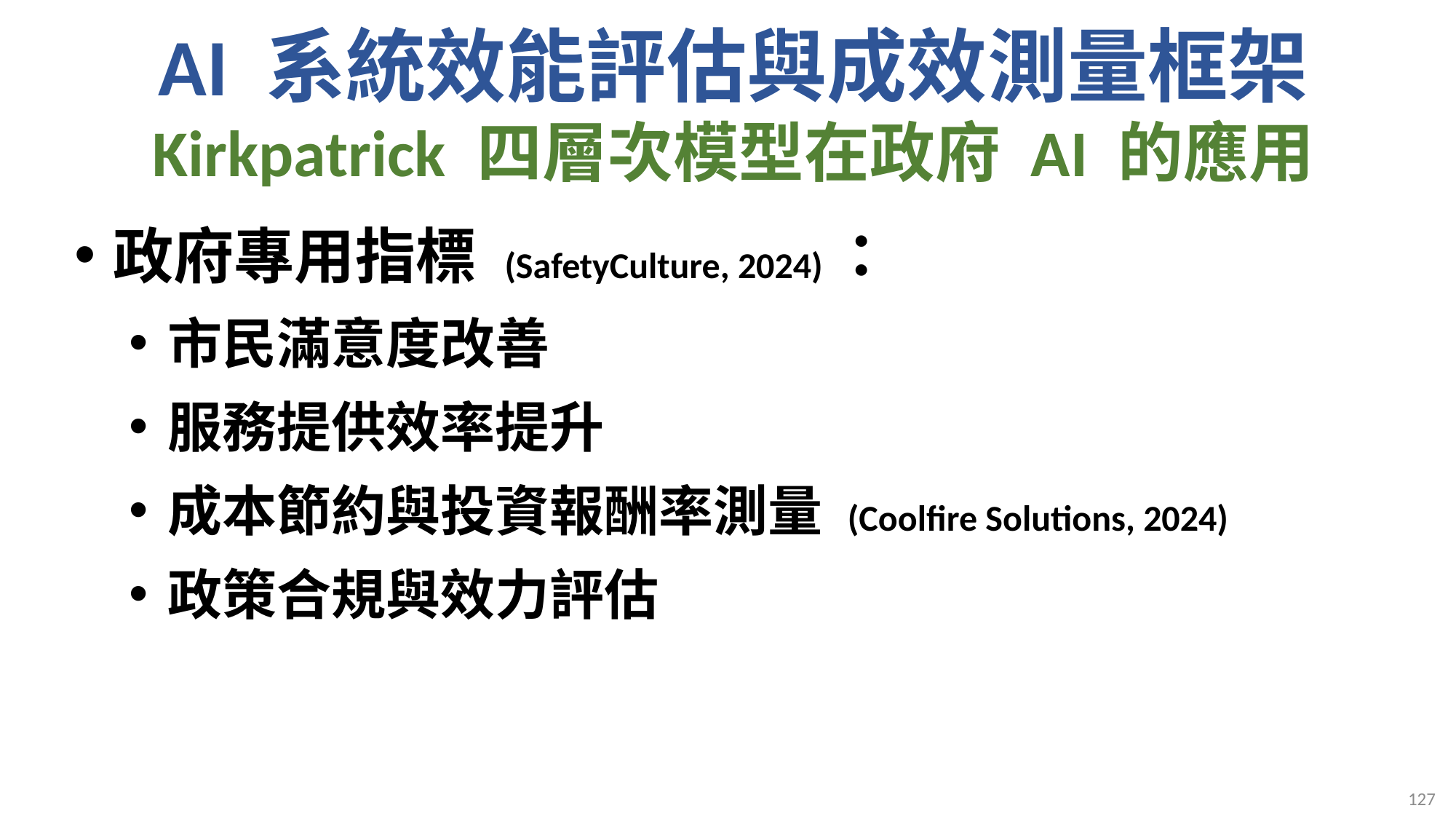

# AI 系統效能評估與成效測量框架 Kirkpatrick 四層次模型在政府 AI 的應用
政府專用指標 (SafetyCulture, 2024)：
市民滿意度改善
服務提供效率提升
成本節約與投資報酬率測量 (Coolfire Solutions, 2024)
政策合規與效力評估
127